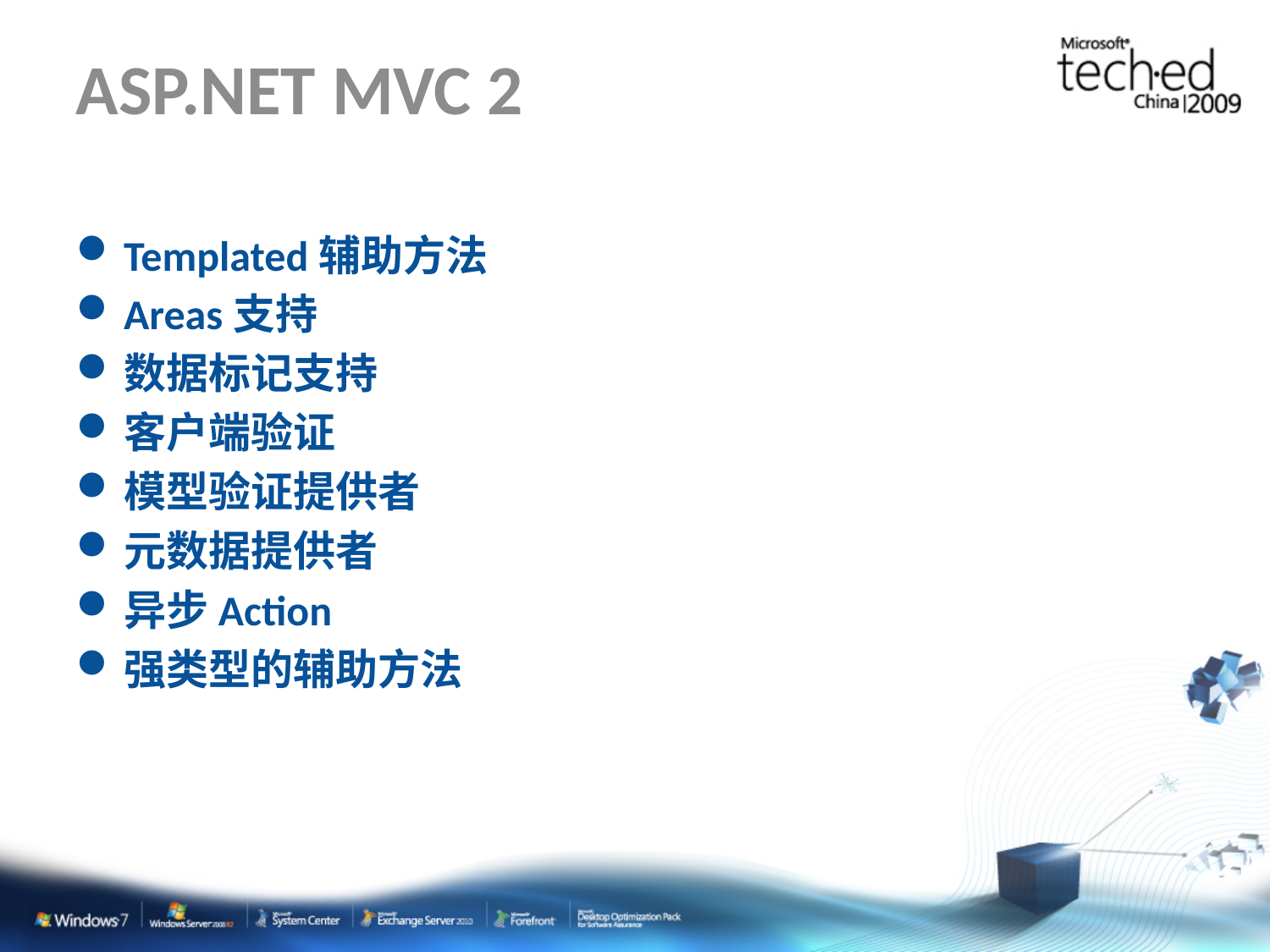

# ASP.NET MVC 2
Templated辅助方法
Areas支持
数据标记支持
客户端验证
模型验证提供者
元数据提供者
异步Action
强类型的辅助方法